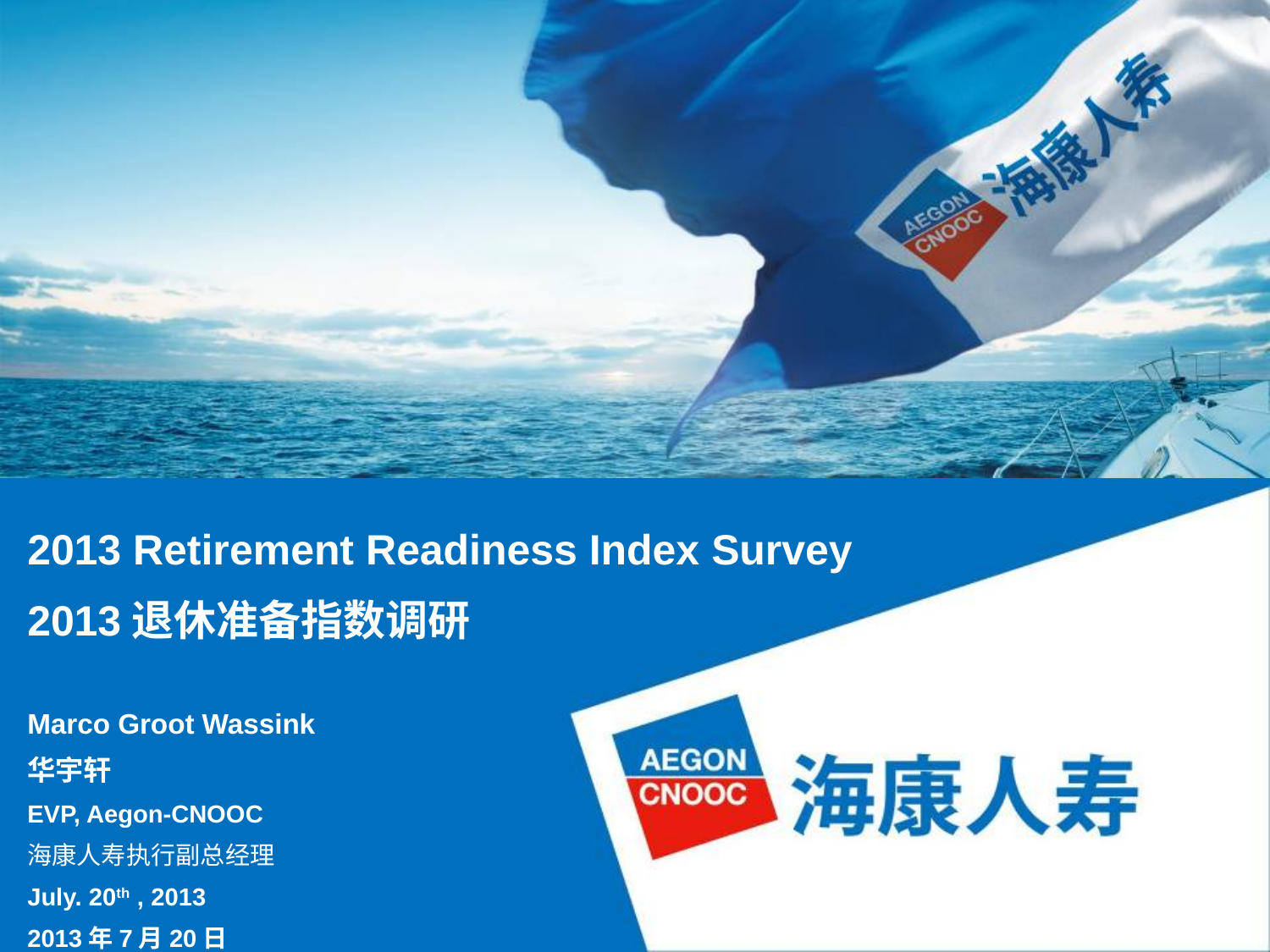

2013 Retirement Readiness Index Survey
2013退休准备指数调研

Marco Groot Wassink
华宇轩
EVP, Aegon-CNOOC
海康人寿执行副总经理
July. 20th , 2013
2013年7月20日